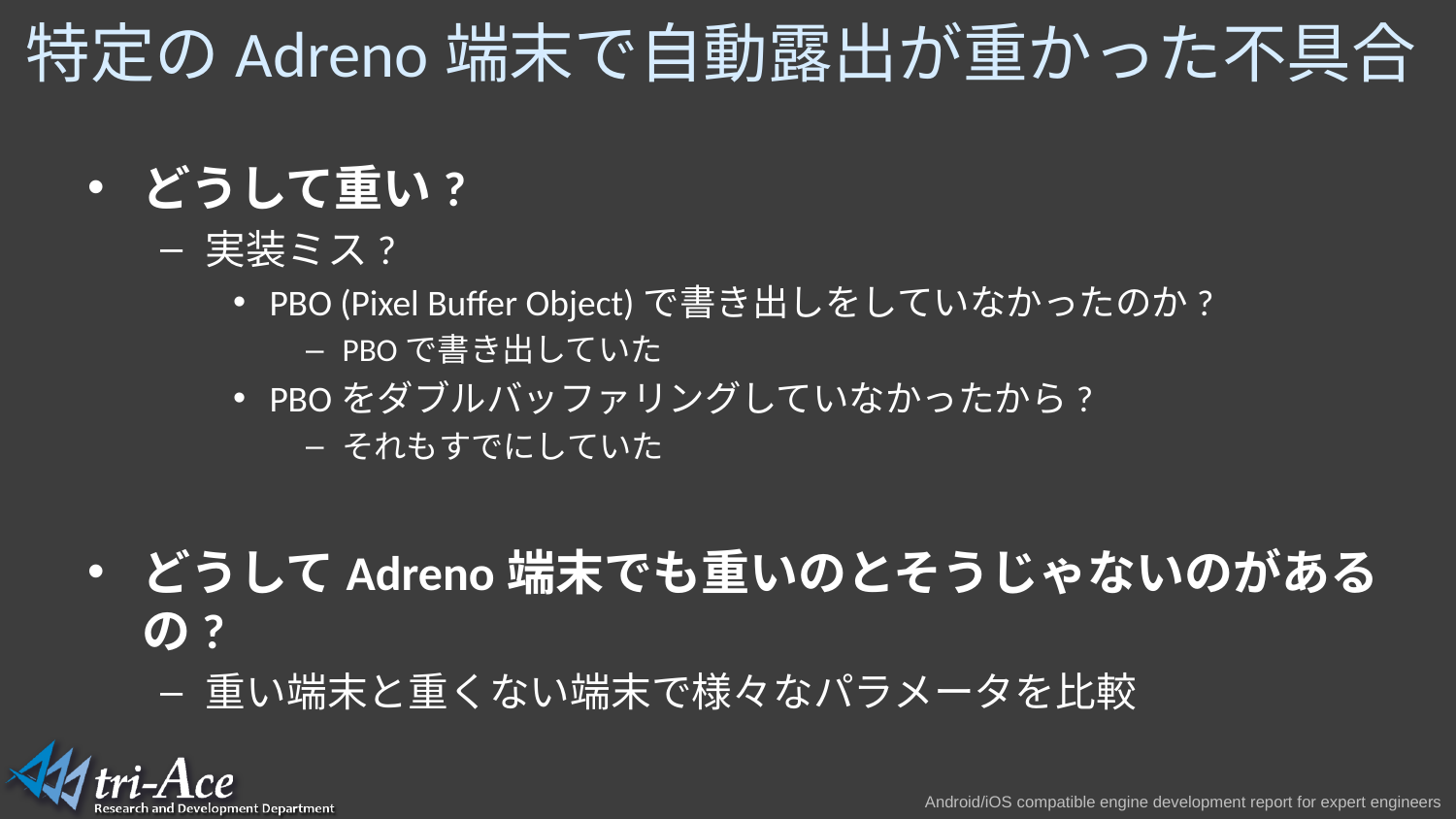

# 特定のAdreno端末で自動露出が重かった不具合
どうして重い?
実装ミス?
PBO (Pixel Buffer Object)で書き出しをしていなかったのか?
PBOで書き出していた
PBOをダブルバッファリングしていなかったから?
それもすでにしていた

どうしてAdreno端末でも重いのとそうじゃないのがあるの?
重い端末と重くない端末で様々なパラメータを比較